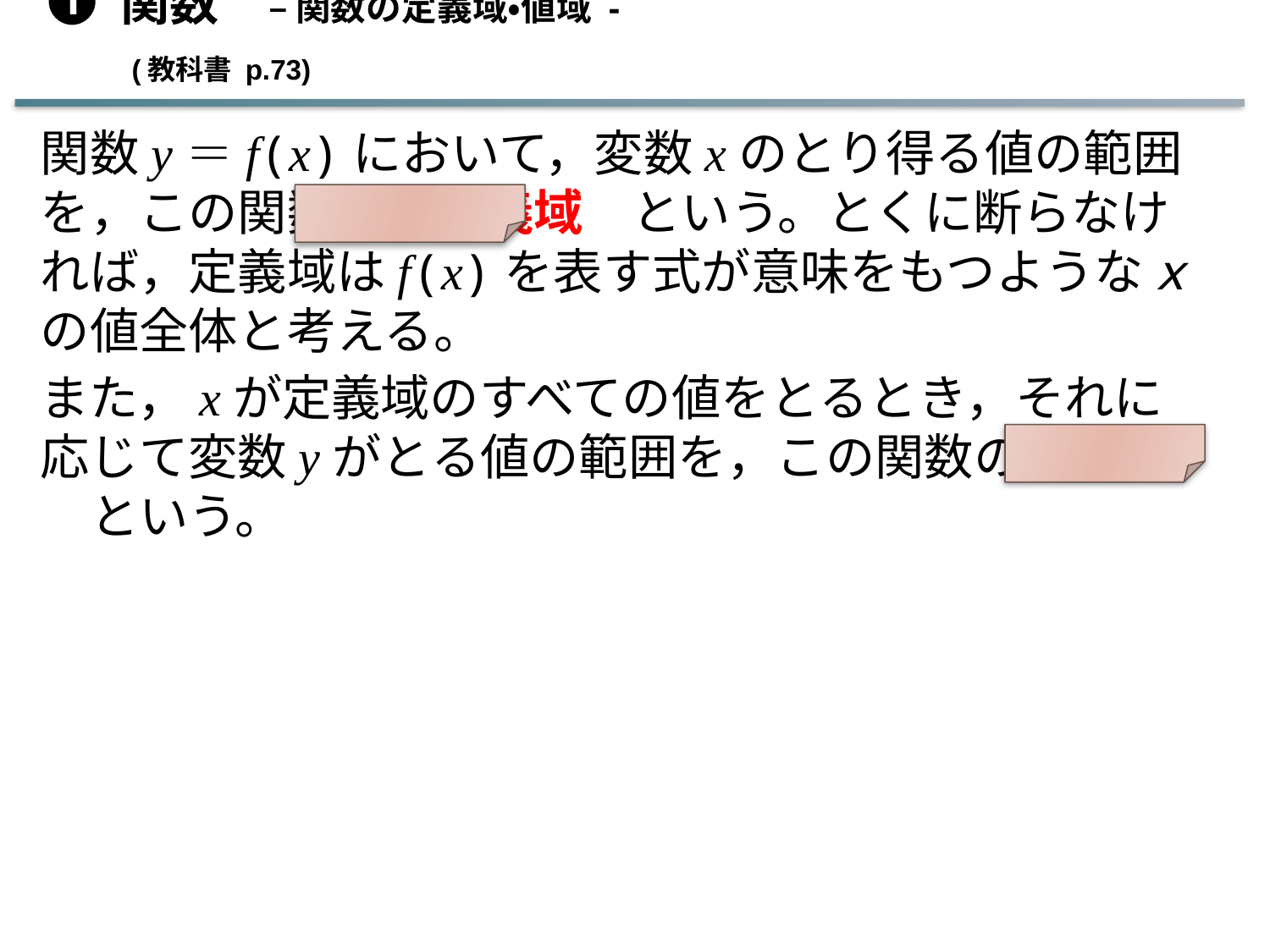

➊ 関数　– 関数の定義域・値域 -　　　　　　　　　　　　  (教科書 p.73)
関数y＝f(x)において，変数xのとり得る値の範囲を，この関数の　定義域　という。とくに断らなければ，定義域はf(x)を表す式が意味をもつようなxの値全体と考える。

また，xが定義域のすべての値をとるとき，それに応じて変数yがとる値の範囲を，この関数の　値域　という。